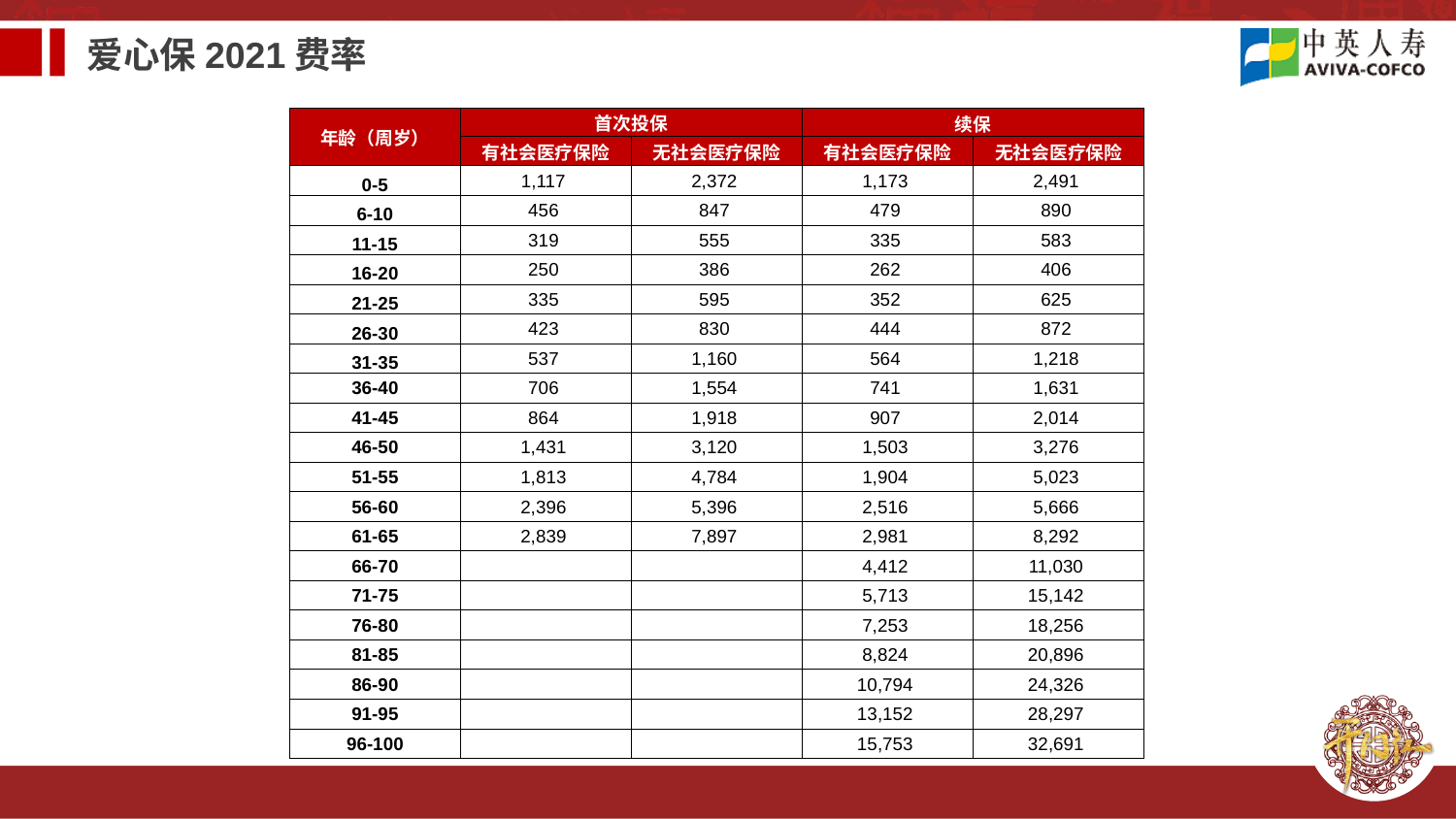

爱心保2021费率
| 年龄（周岁） | 首次投保 |  | 续保 |  |
| --- | --- | --- | --- | --- |
|  | 有社会医疗保险 | 无社会医疗保险 | 有社会医疗保险 | 无社会医疗保险 |
| 0-5 | 1,117 | 2,372 | 1,173 | 2,491 |
| 6-10 | 456 | 847 | 479 | 890 |
| 11-15 | 319 | 555 | 335 | 583 |
| 16-20 | 250 | 386 | 262 | 406 |
| 21-25 | 335 | 595 | 352 | 625 |
| 26-30 | 423 | 830 | 444 | 872 |
| 31-35 | 537 | 1,160 | 564 | 1,218 |
| 36-40 | 706 | 1,554 | 741 | 1,631 |
| 41-45 | 864 | 1,918 | 907 | 2,014 |
| 46-50 | 1,431 | 3,120 | 1,503 | 3,276 |
| 51-55 | 1,813 | 4,784 | 1,904 | 5,023 |
| 56-60 | 2,396 | 5,396 | 2,516 | 5,666 |
| 61-65 | 2,839 | 7,897 | 2,981 | 8,292 |
| 66-70 |  |  | 4,412 | 11,030 |
| 71-75 |  |  | 5,713 | 15,142 |
| 76-80 |  |  | 7,253 | 18,256 |
| 81-85 |  |  | 8,824 | 20,896 |
| 86-90 |  |  | 10,794 | 24,326 |
| 91-95 |  |  | 13,152 | 28,297 |
| 96-100 |  |  | 15,753 | 32,691 |